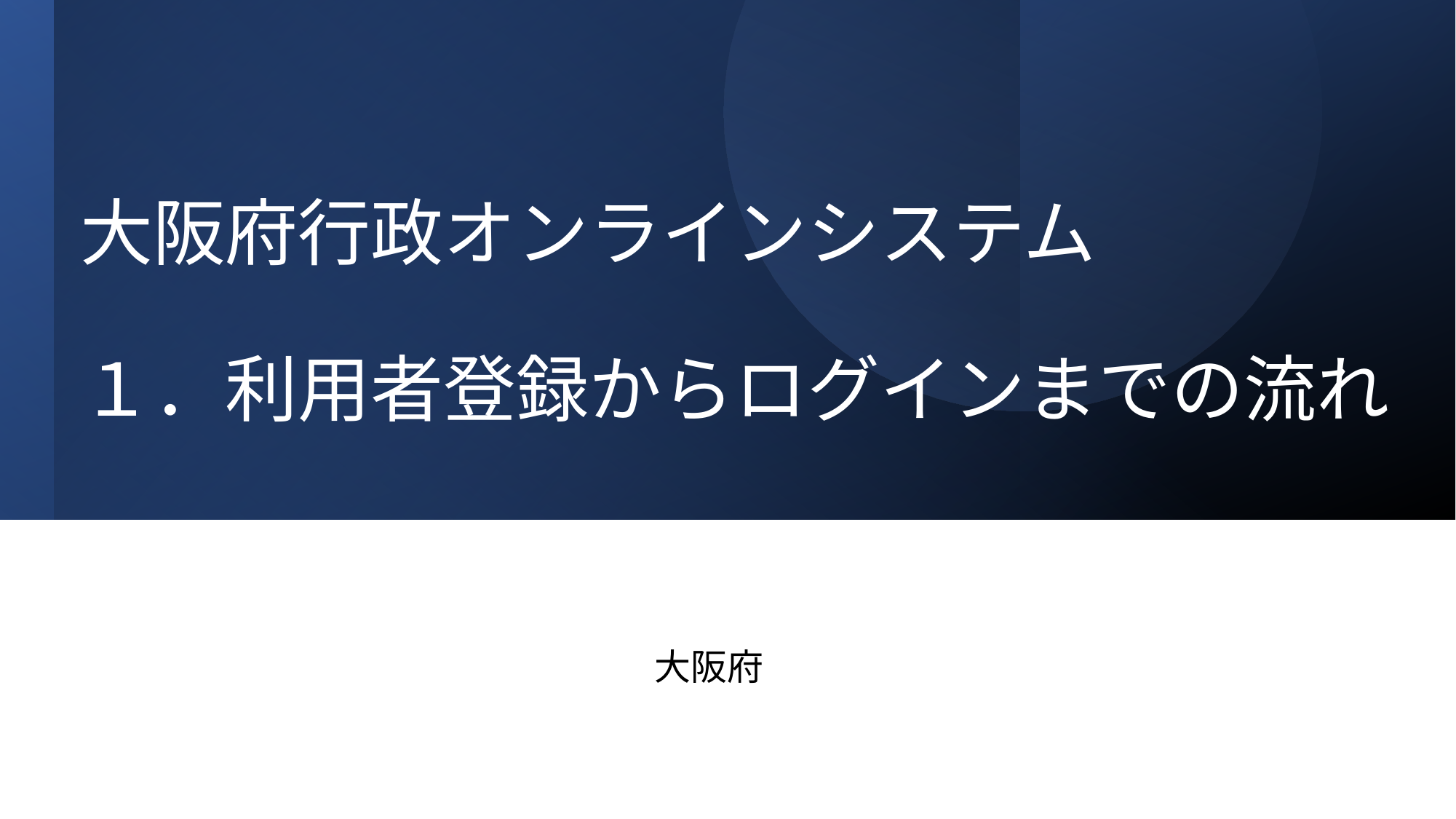

# 大阪府行政オンラインシステム １．利用者登録からログインまでの流れ
大阪府